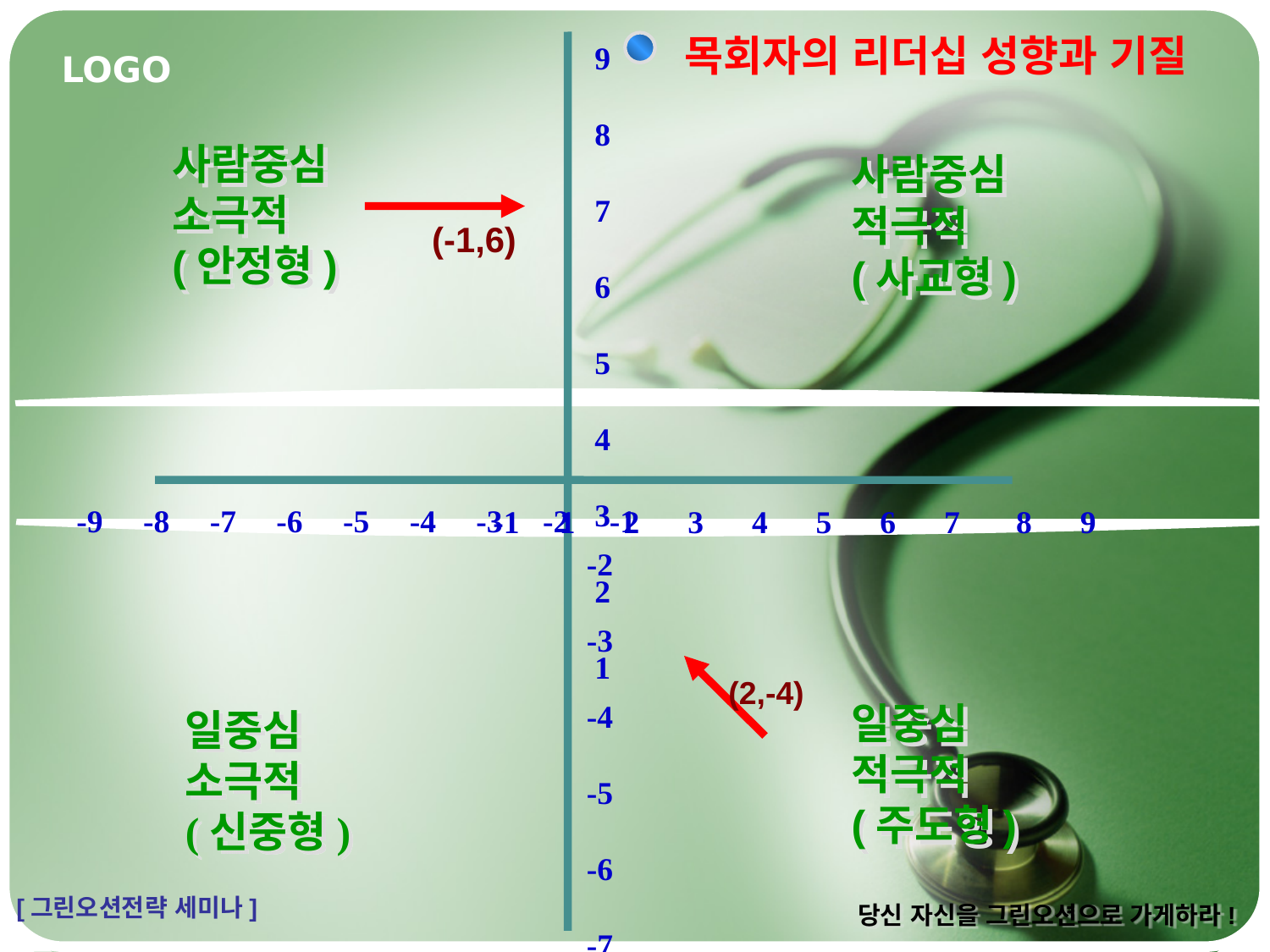

목회자의 리더십 성향과 기질

9

8

7

6

5

4

3

2

1

사람중심
소극적
(안정형)
사람중심
적극적
(사교형)

(-1,6)

-9     -8     -7     -6     -5     -4     -3     -2     -1
 -1     1      2      3      4      5      6      7       8      9
-2

-3

-4

-5

-6

-7

-8

-9

(2,-4)
일중심
적극적
(주도형)
일중심
소극적
(신중형)

[그린오션전략 세미나]
당신 자신을 그린오션으로 가게하라!